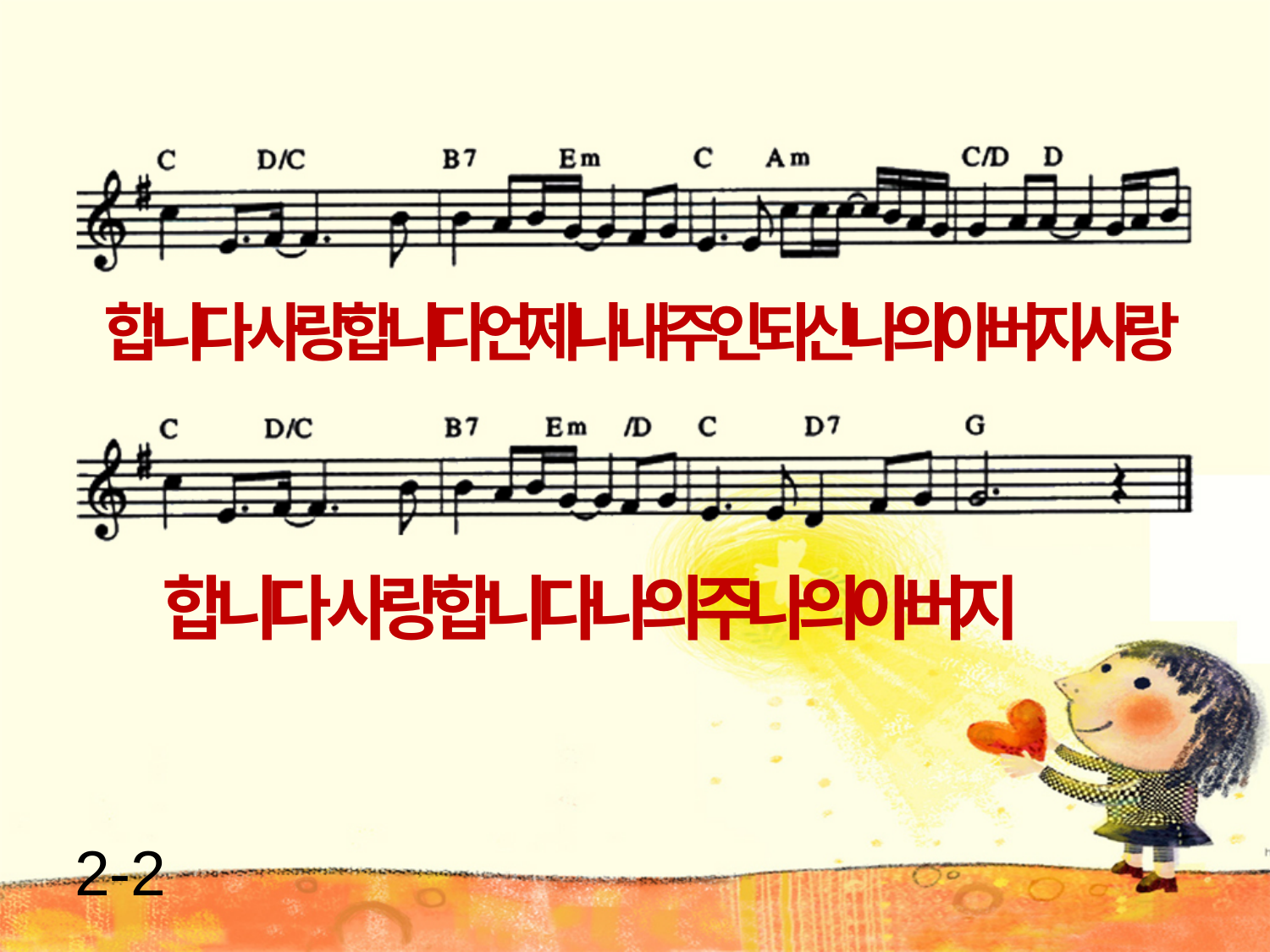

합니다 사랑합니다언제나내주인되신나의아버지사랑
합니다 사랑합니다나의주나의아버지
2-2